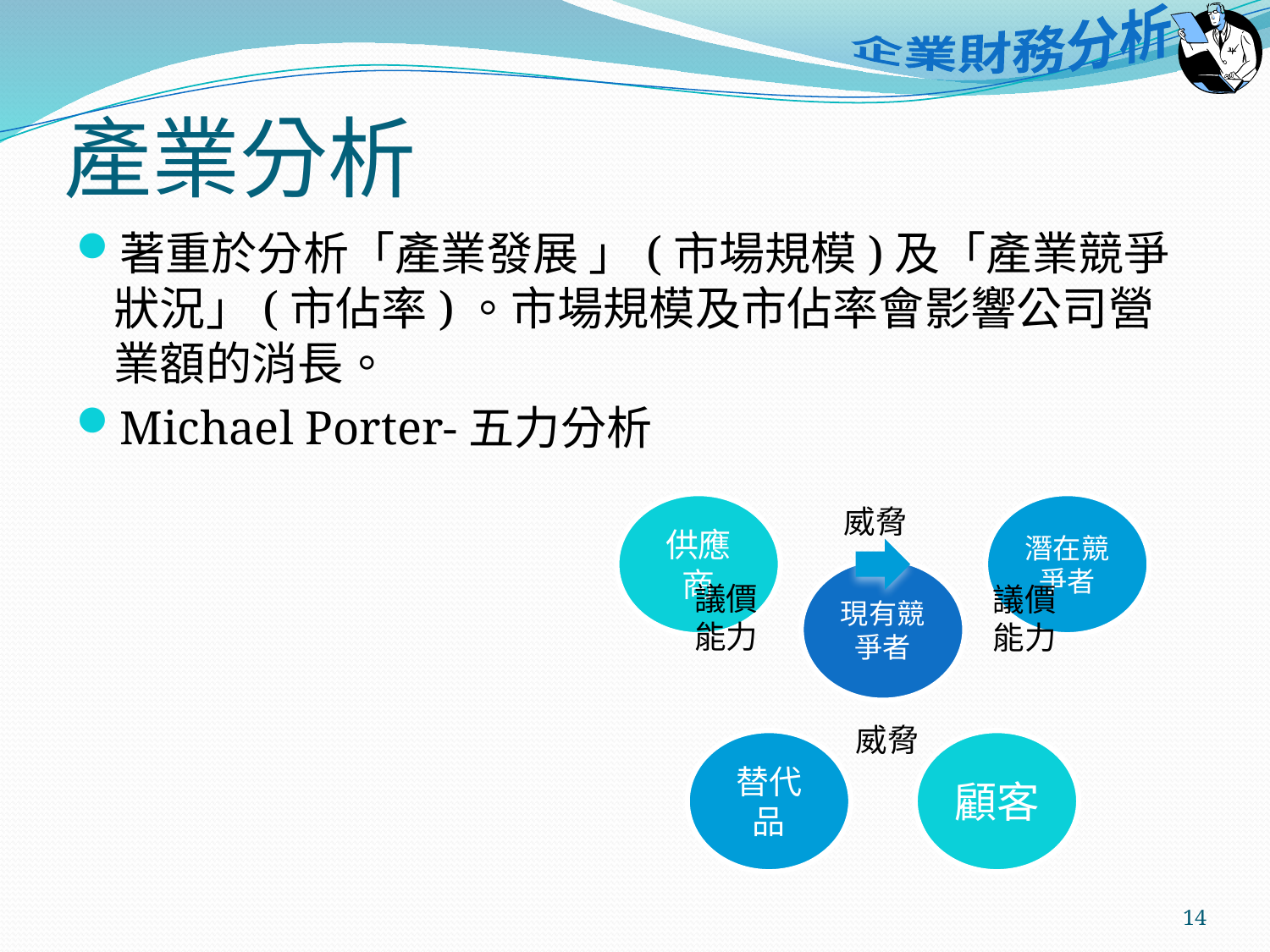

# 產業分析
著重於分析「產業發展 」(市場規模)及「產業競爭狀況」(市佔率)。市場規模及市佔率會影響公司營業額的消長。
Michael Porter-五力分析

現有競爭者
潛在競爭者
顧客
替代品
供應商
威脅
議價能力
議價能力
威脅
14